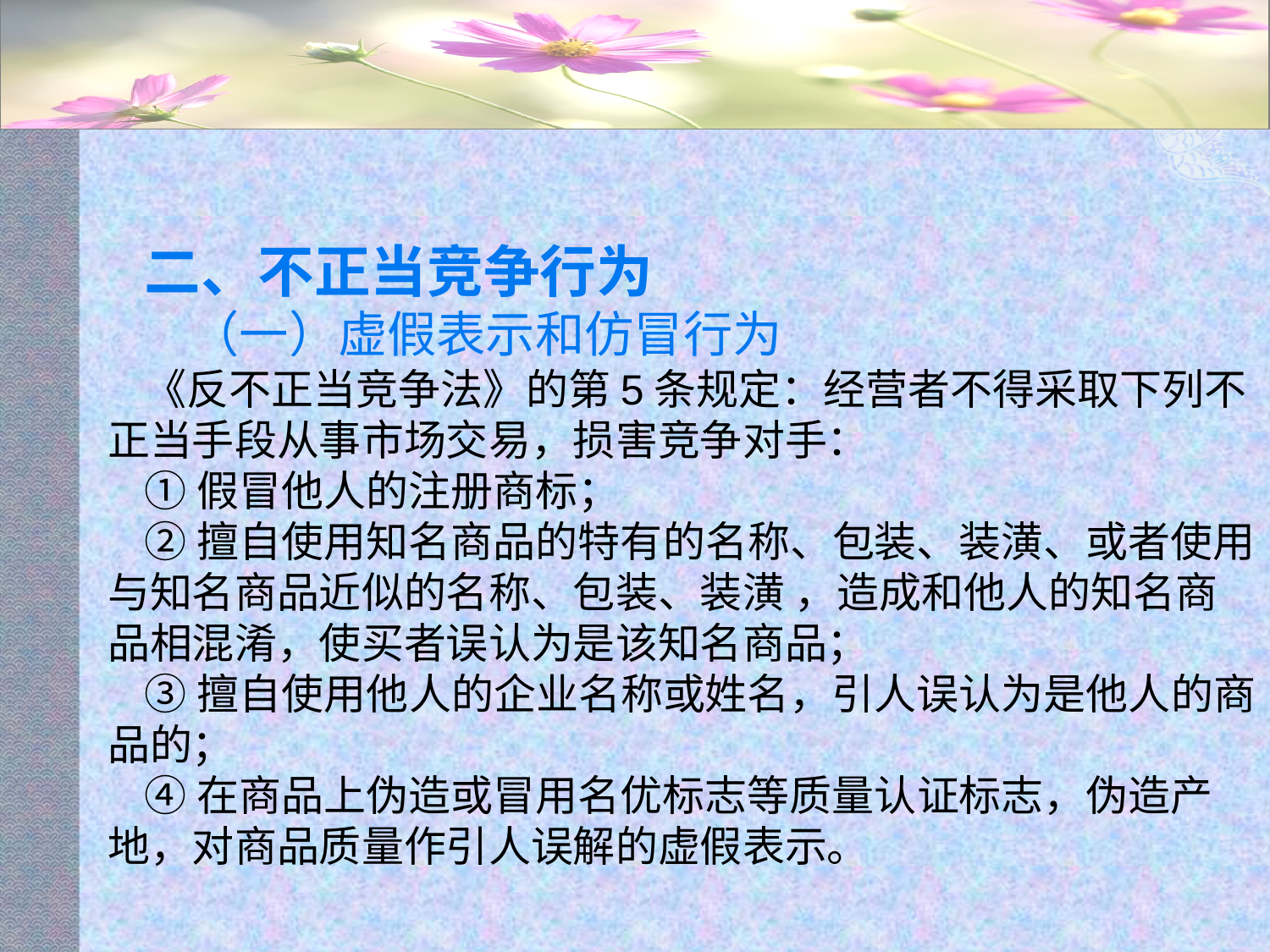

#
二、不正当竞争行为
   （一）虚假表示和仿冒行为
《反不正当竞争法》的第5条规定：经营者不得采取下列不正当手段从事市场交易，损害竞争对手：
①假冒他人的注册商标；
②擅自使用知名商品的特有的名称、包装、装潢、或者使用与知名商品近似的名称、包装、装潢 ，造成和他人的知名商品相混淆，使买者误认为是该知名商品；
③擅自使用他人的企业名称或姓名，引人误认为是他人的商品的；
④在商品上伪造或冒用名优标志等质量认证标志，伪造产地，对商品质量作引人误解的虚假表示。